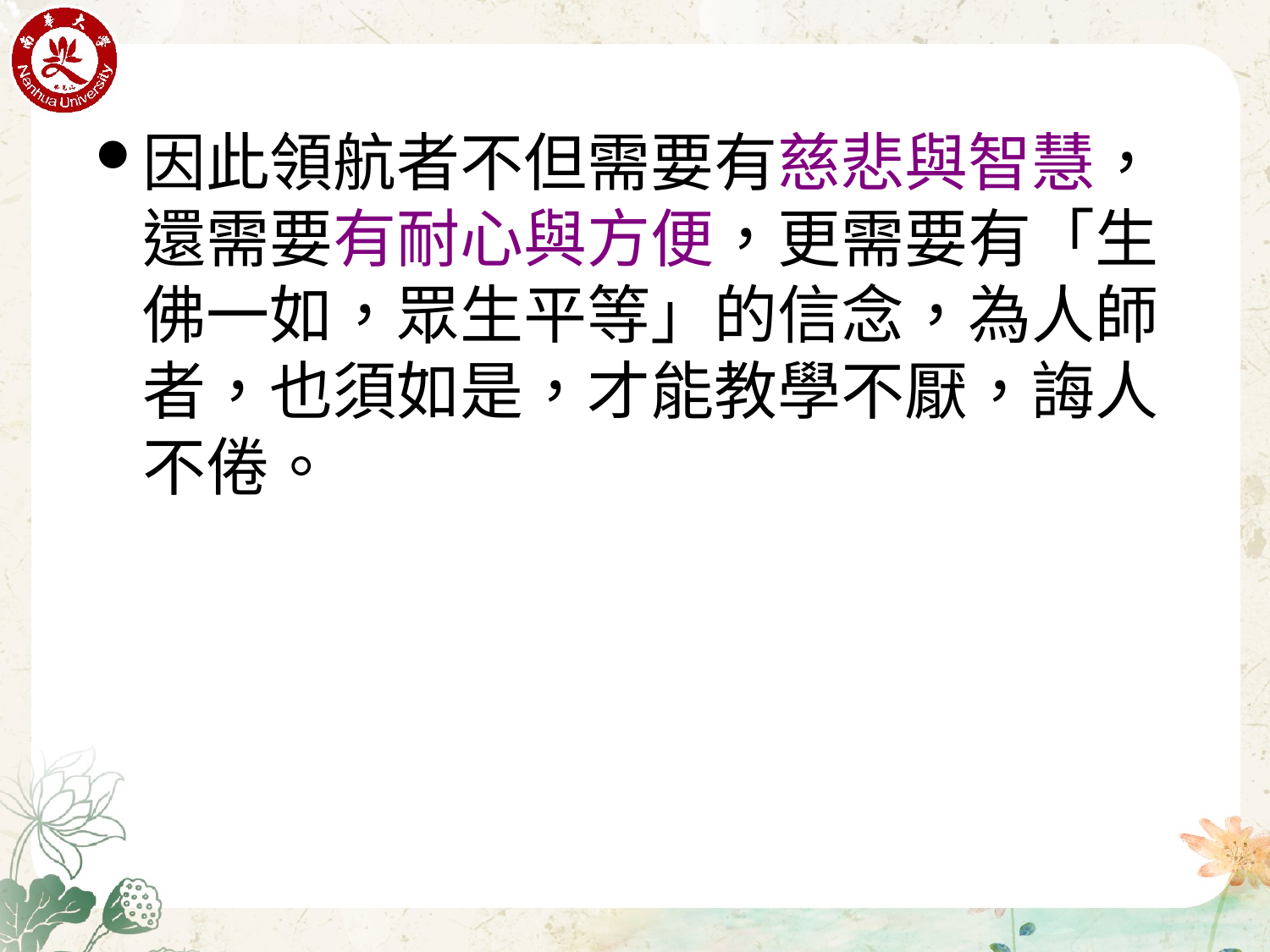

因此領航者不但需要有慈悲與智慧，還需要有耐心與方便，更需要有「生佛一如，眾生平等」的信念，為人師者，也須如是，才能教學不厭，誨人不倦。